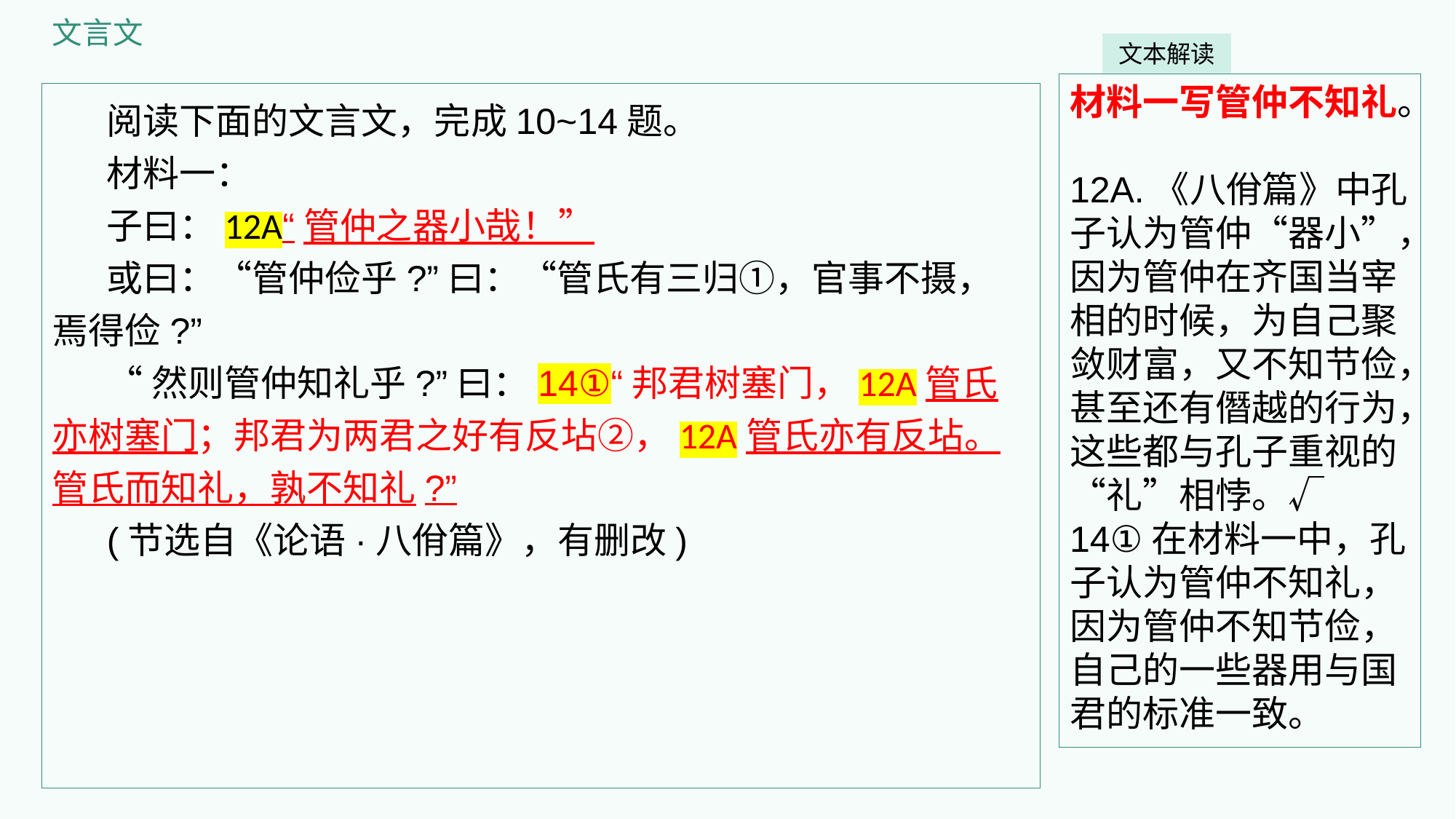

文言文
文本解读
材料一写管仲不知礼。

12A.《八佾篇》中孔子认为管仲“器小”，因为管仲在齐国当宰相的时候，为自己聚敛财富，又不知节俭，甚至还有僭越的行为，这些都与孔子重视的“礼”相悖。√
14①在材料一中，孔子认为管仲不知礼，因为管仲不知节俭，自己的一些器用与国君的标准一致。

阅读下面的文言文，完成10~14题。
材料一：
子曰：12A“管仲之器小哉！”
或曰：“管仲俭乎?”曰：“管氏有三归①，官事不摄，焉得俭?”
“然则管仲知礼乎?”曰：14①“邦君树塞门，12A管氏亦树塞门；邦君为两君之好有反坫②，12A管氏亦有反坫。管氏而知礼，孰不知礼?”
(节选自《论语·八佾篇》，有删改)